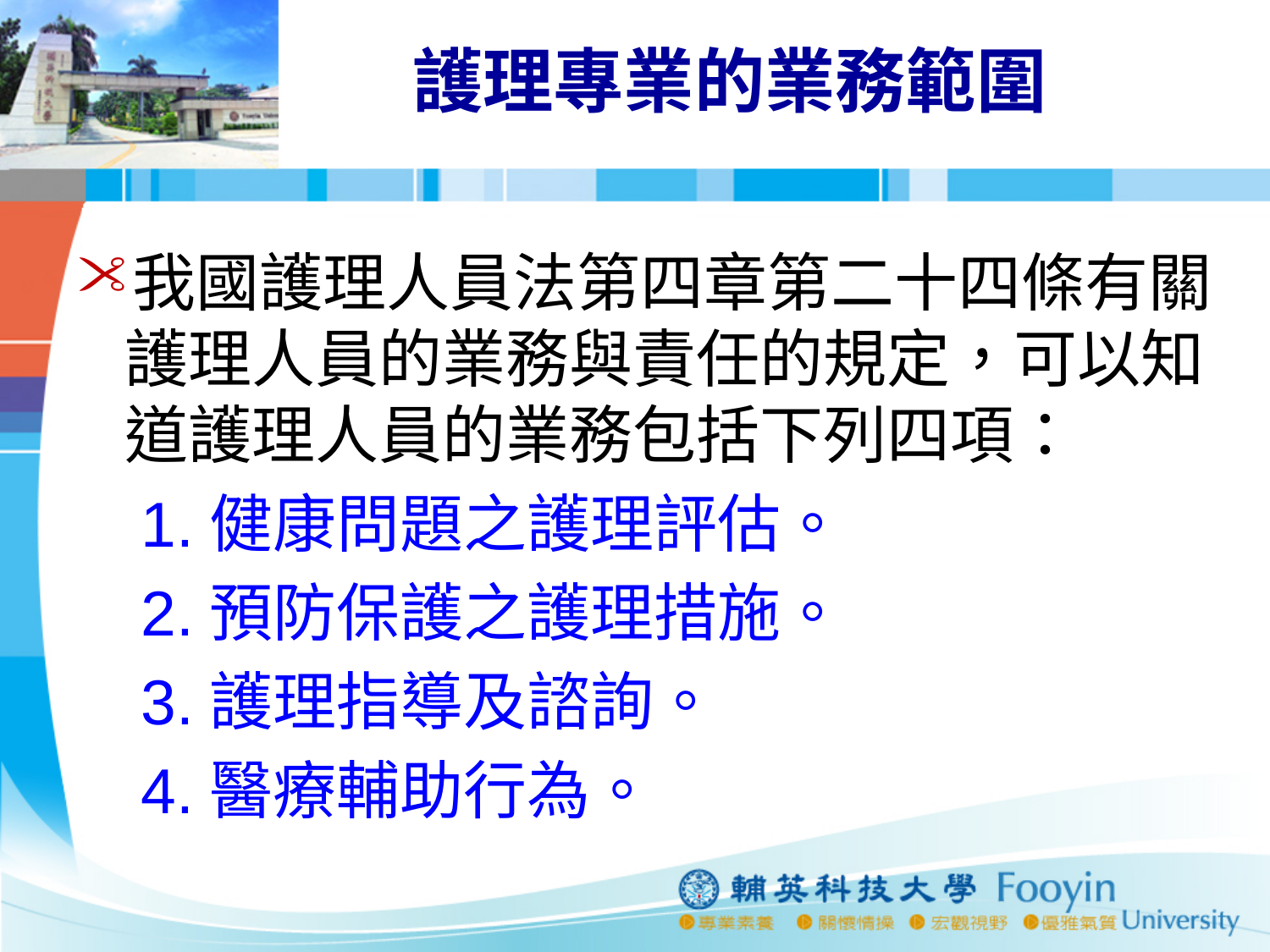

# 護理專業的業務範圍
我國護理人員法第四章第二十四條有關護理人員的業務與責任的規定，可以知道護理人員的業務包括下列四項：
1.健康問題之護理評估。
2.預防保護之護理措施。
3.護理指導及諮詢。
4.醫療輔助行為。